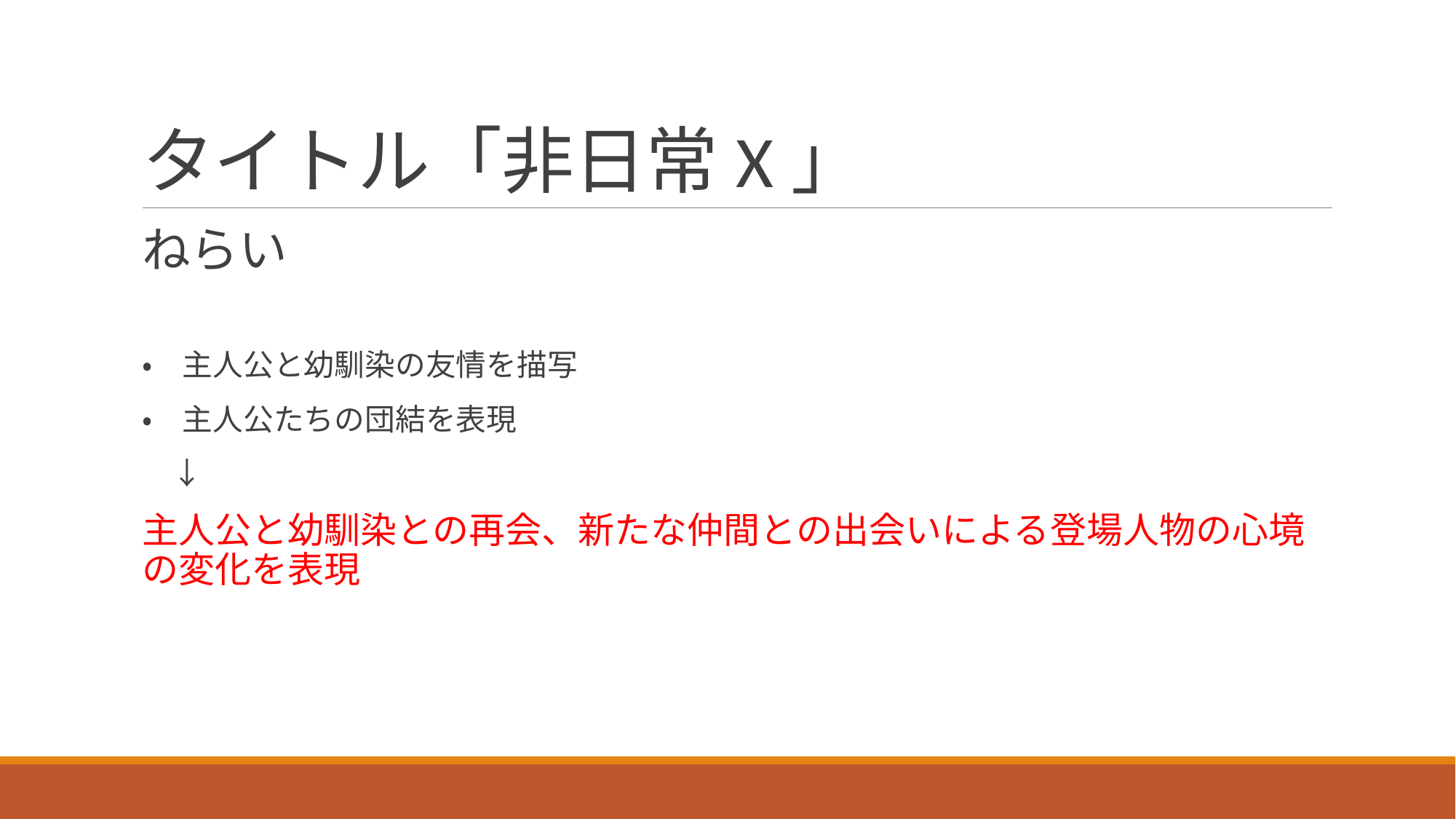

# タイトル「非日常X」
ねらい

・　主人公と幼馴染の友情を描写
・　主人公たちの団結を表現
　↓
主人公と幼馴染との再会、新たな仲間との出会いによる登場人物の心境の変化を表現